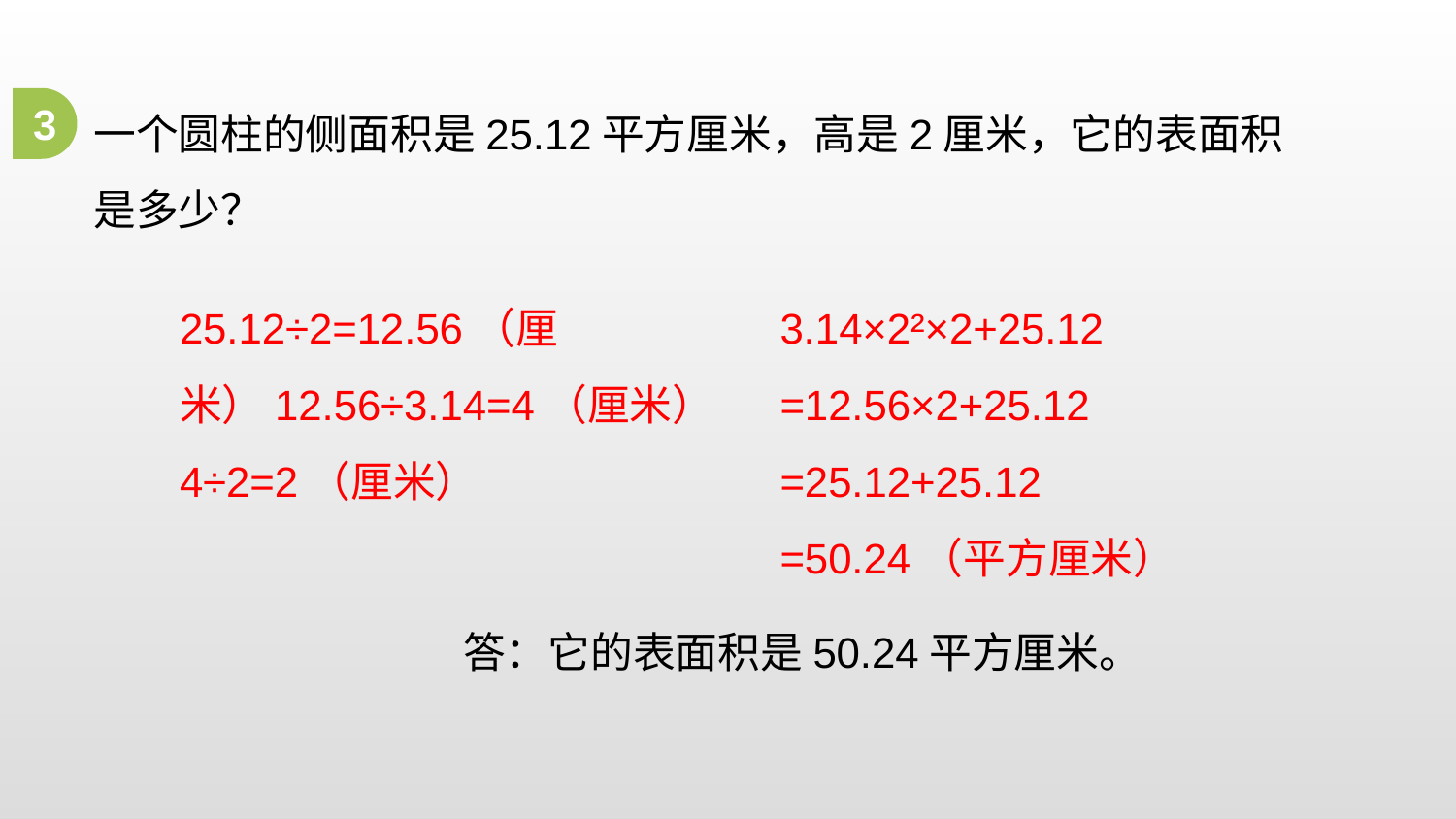

一个圆柱的侧面积是25.12平方厘米，高是2厘米，它的表面积是多少？
3
3.14×2²×2+25.12
=12.56×2+25.12
=25.12+25.12
=50.24（平方厘米）
25.12÷2=12.56（厘米）12.56÷3.14=4（厘米）4÷2=2（厘米）
答：它的表面积是50.24平方厘米。